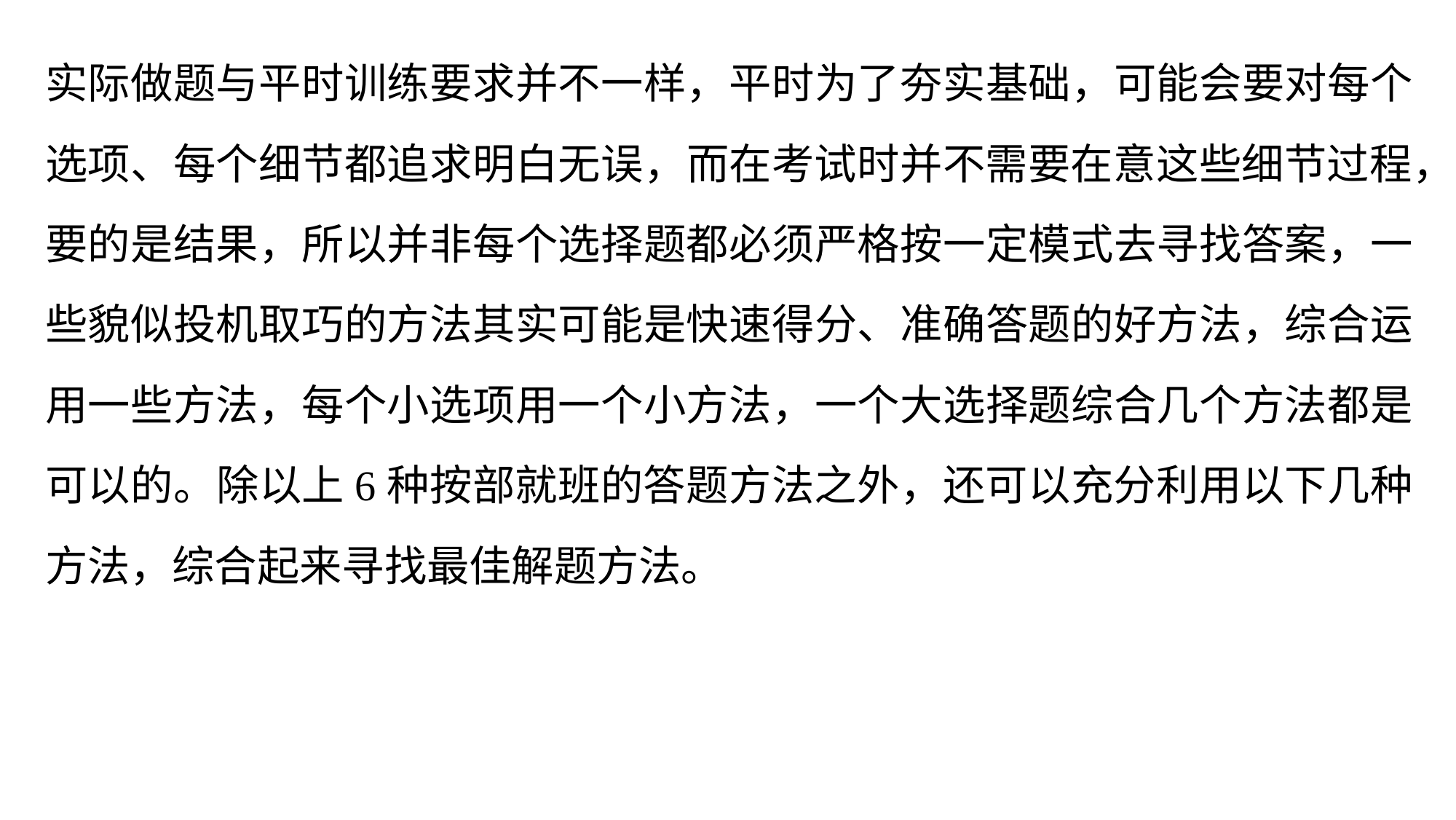

实际做题与平时训练要求并不一样，平时为了夯实基础，可能会要对每个选项、每个细节都追求明白无误，而在考试时并不需要在意这些细节过程，要的是结果，所以并非每个选择题都必须严格按一定模式去寻找答案，一些貌似投机取巧的方法其实可能是快速得分、准确答题的好方法，综合运用一些方法，每个小选项用一个小方法，一个大选择题综合几个方法都是可以的。除以上6种按部就班的答题方法之外，还可以充分利用以下几种方法，综合起来寻找最佳解题方法。